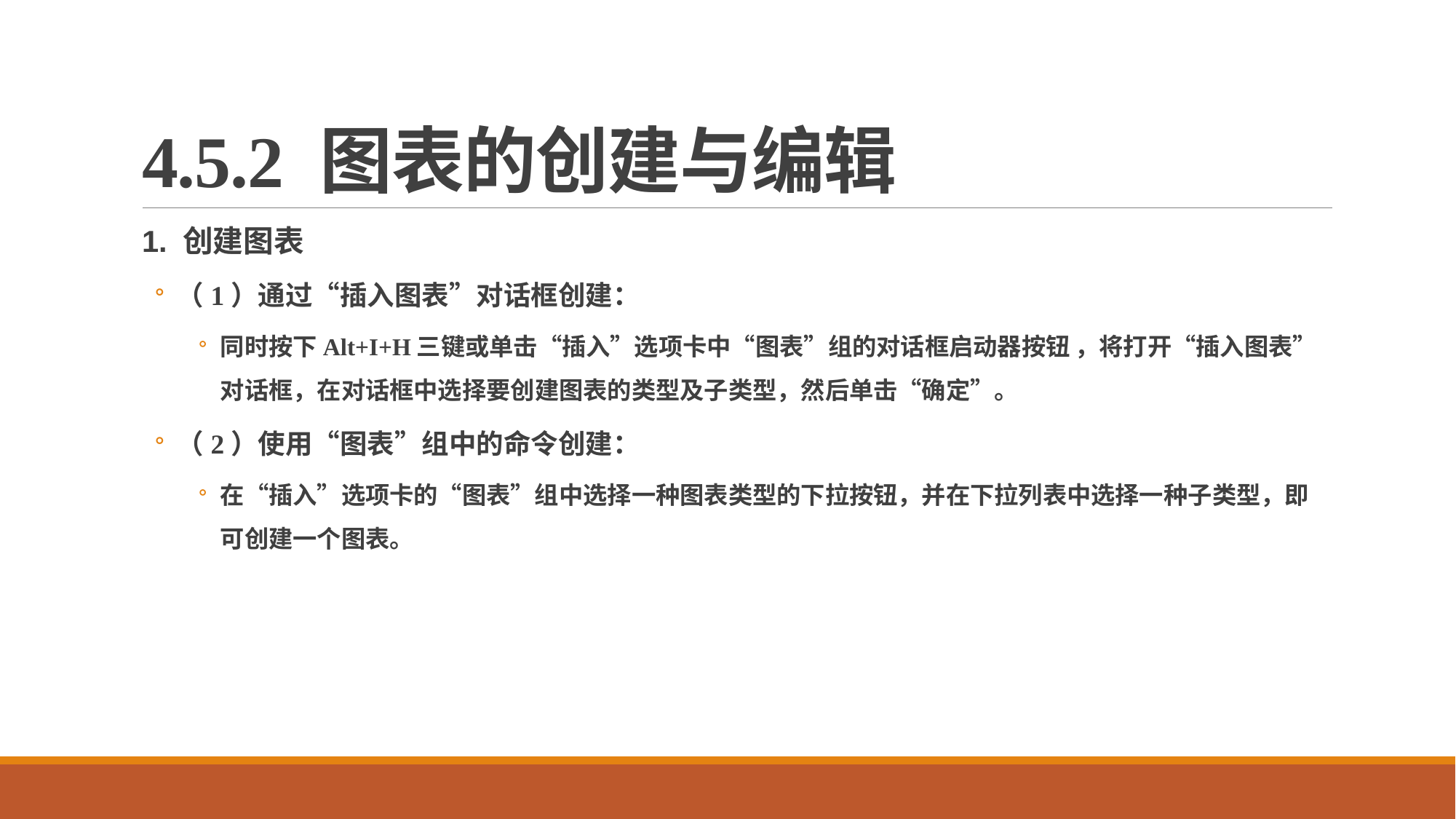

# 4.5.2 图表的创建与编辑
1. 创建图表
（1）通过“插入图表”对话框创建：
同时按下Alt+I+H三键或单击“插入”选项卡中“图表”组的对话框启动器按钮 ，将打开“插入图表”对话框，在对话框中选择要创建图表的类型及子类型，然后单击“确定”。
（2）使用“图表”组中的命令创建：
在“插入”选项卡的“图表”组中选择一种图表类型的下拉按钮，并在下拉列表中选择一种子类型，即可创建一个图表。